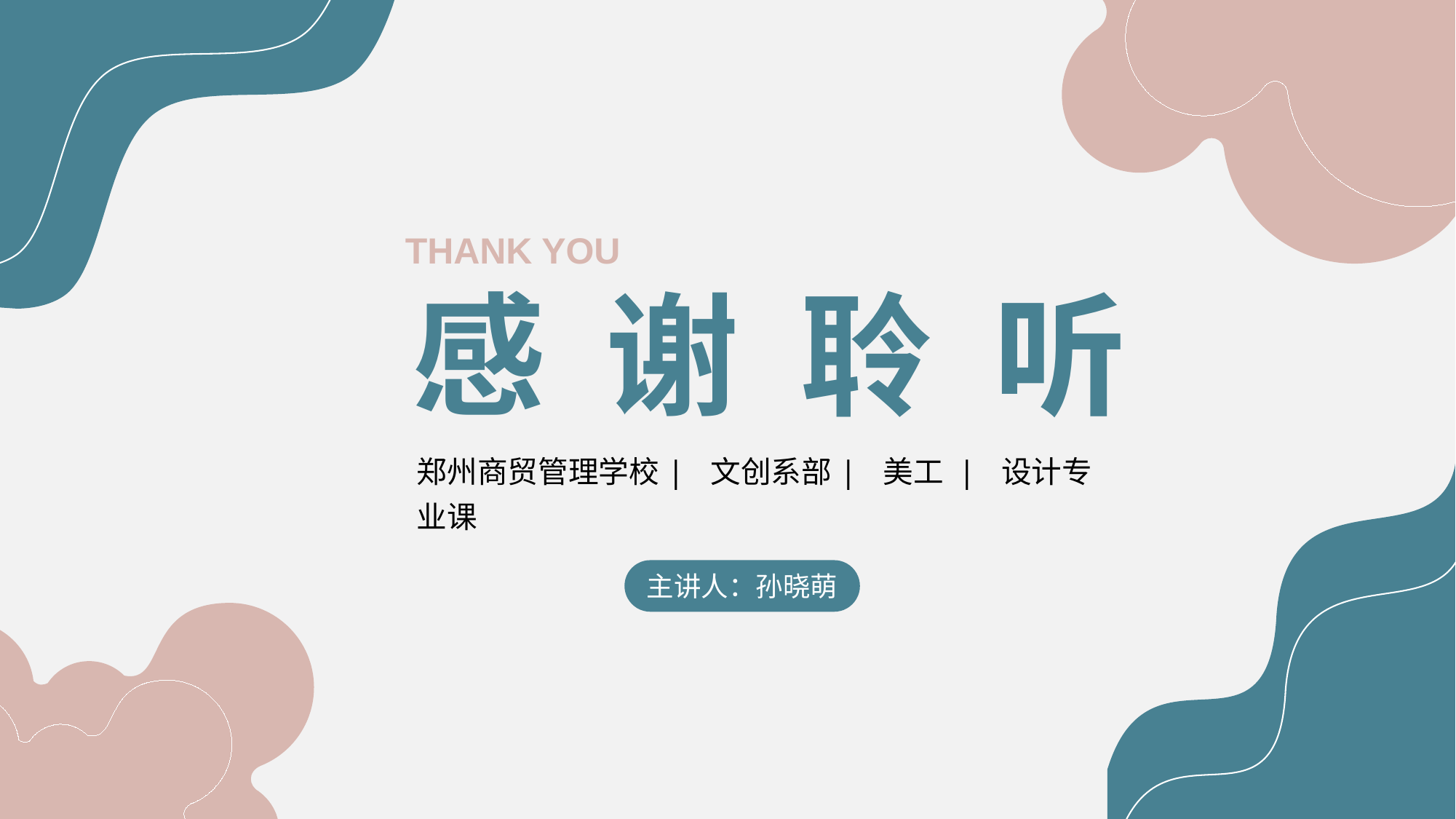

THANK YOU
感  谢  聆  听
郑州商贸管理学校| 文创系部| 美工 | 设计专业课

主讲人：孙晓萌